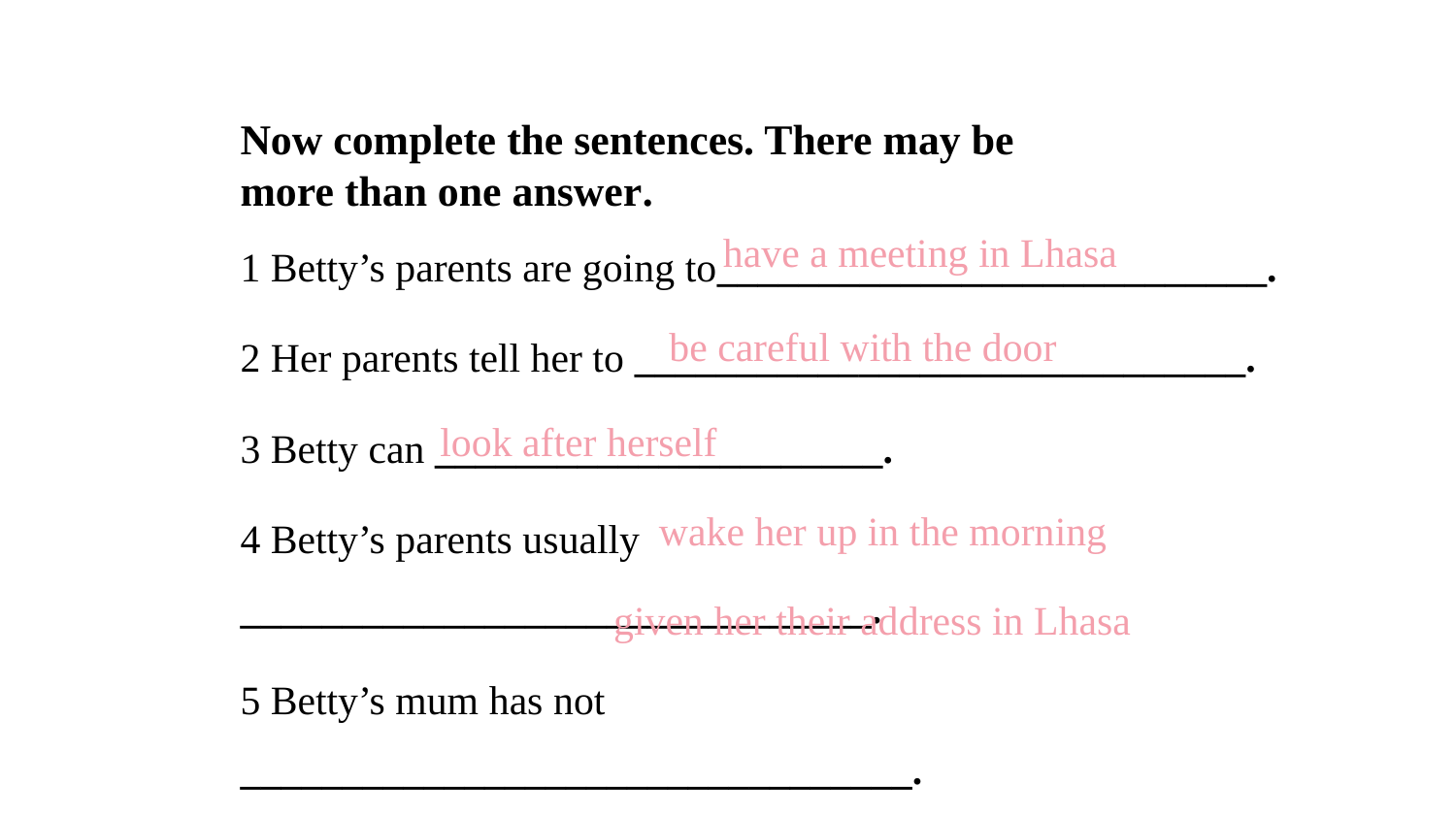

Now complete the sentences. There may be more than one answer.
1 Betty’s parents are going to___________________________.
2 Her parents tell her to ______________________________.
3 Betty can ______________________.
4 Betty’s parents usually _______________________________.
5 Betty’s mum has not _________________________________.
have a meeting in Lhasa
思 考
 be careful with the door
look after herself
wake her up in the morning
given her their address in Lhasa